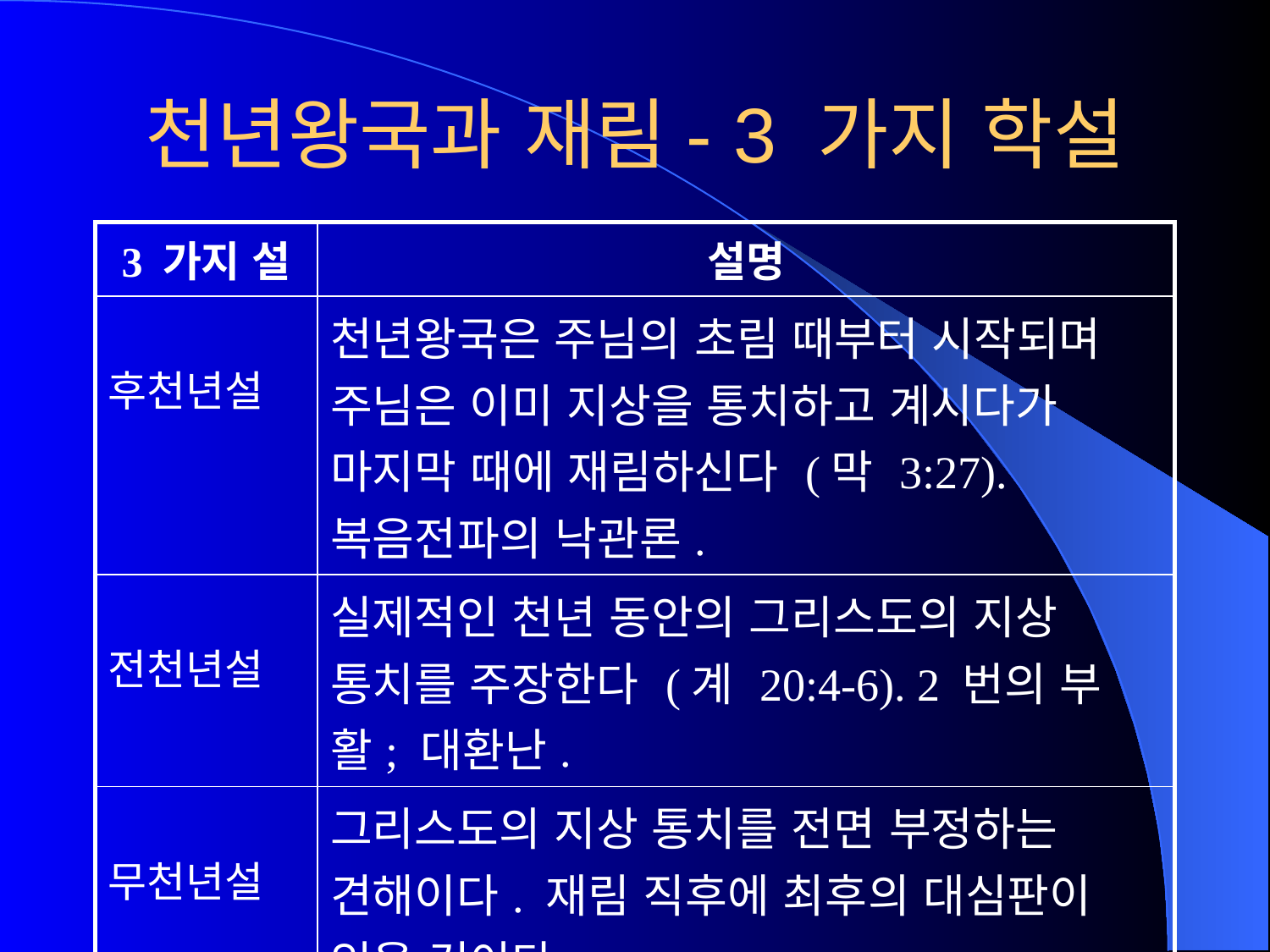

# 천년왕국과 재림- 3 가지 학설
| 3 가지 설 | 설명 |
| --- | --- |
| 후천년설 | 천년왕국은 주님의 초림 때부터 시작되며 주님은 이미 지상을 통치하고 계시다가 마지막 때에 재림하신다 (막 3:27). 복음전파의 낙관론. |
| 전천년설 | 실제적인 천년 동안의 그리스도의 지상 통치를 주장한다 (계 20:4-6). 2 번의 부활; 대환난. |
| 무천년설 | 그리스도의 지상 통치를 전면 부정하는 견해이다. 재림 직후에 최후의 대심판이 있을 것이다. |